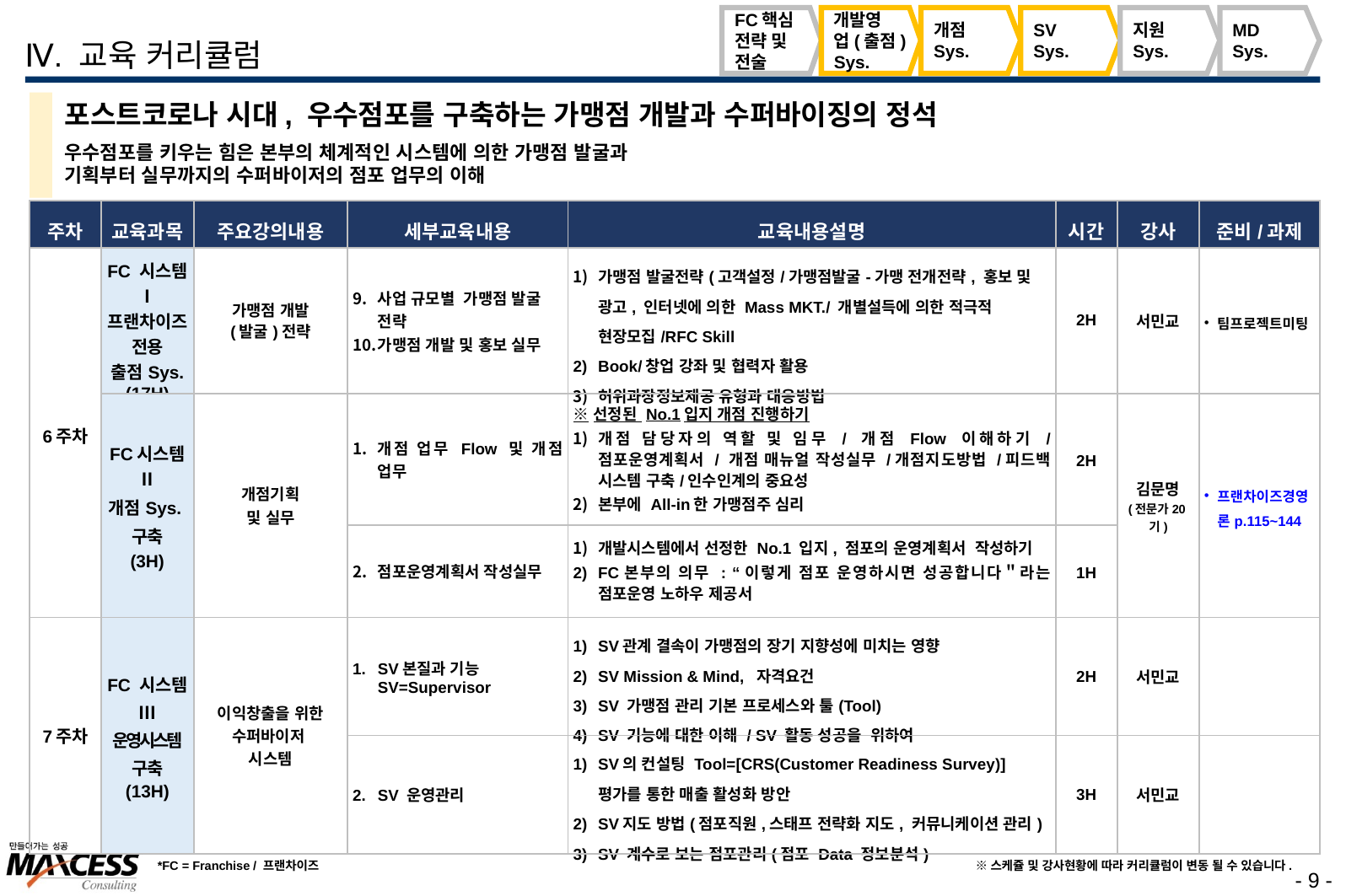

FC핵심
전략 및
전술
개발영
업(출점)
Sys.
개점
Sys.
SV
Sys.
지원
Sys.
MD
Sys.
Ⅳ. 교육 커리큘럼
포스트코로나 시대, 우수점포를 구축하는 가맹점 개발과 수퍼바이징의 정석

우수점포를 키우는 힘은 본부의 체계적인 시스템에 의한 가맹점 발굴과
기획부터 실무까지의 수퍼바이저의 점포 업무의 이해
| 주차 | 교육과목 | 주요강의내용 | 세부교육내용 | 교육내용설명 | 시간 | 강사 | 준비/과제 |
| --- | --- | --- | --- | --- | --- | --- | --- |
| 6주차 | FC 시스템Ⅰ 프랜차이즈 전용 출점Sys. (17H) | 가맹점 개발 (발굴)전략 | 사업 규모별 가맹점 발굴 전략 가맹점 개발 및 홍보 실무 | 가맹점 발굴전략(고객설정/가맹점발굴-가맹 전개전략, 홍보 및 광고, 인터넷에 의한 Mass MKT./ 개별설득에 의한 적극적 현장모집/RFC Skill Book/창업 강좌 및 협력자 활용 허위과장정보제공 유형과 대응방법 | 2H | 서민교 | 팀프로젝트미팅 |
|  | FC시스템Ⅱ 개점Sys. 구축 (3H) | 개점기획 및 실무 | 개점 업무 Flow 및 개점 업무 | ※선정된 No.1입지 개점 진행하기 개점 담당자의 역할 및 임무 / 개점 Flow 이해하기 / 점포운영계획서 / 개점 매뉴얼 작성실무 /개점지도방법 /피드백 시스템 구축/인수인계의 중요성 본부에 All-in한 가맹점주 심리 | 2H | 김문명 (전문가20기) | 프랜차이즈경영론p.115~144 |
|  |  |  | 점포운영계획서 작성실무 | 개발시스템에서 선정한 No.1 입지, 점포의 운영계획서 작성하기 FC본부의 의무 : “이렇게 점포 운영하시면 성공합니다＂라는 점포운영 노하우 제공서 | 1H |  |  |
| 7주차 | FC 시스템Ⅲ 운영시스템 구축 (13H) | 이익창출을 위한 수퍼바이저 시스템 | SV본질과 기능SV=Supervisor | SV관계 결속이 가맹점의 장기 지향성에 미치는 영향 SV Mission & Mind, 자격요건 SV 가맹점 관리 기본 프로세스와 툴(Tool) SV 기능에 대한 이해 / SV 활동 성공을 위하여 | 2H | 서민교 |  |
| 7주차 | FC 시스템Ⅲ 운영시스템 구축 (13H) |  | SV 운영관리 | SV의 컨설팅 Tool=[CRS(Customer Readiness Survey)] 평가를 통한 매출 활성화 방안 SV지도 방법(점포직원,스태프 전략화 지도, 커뮤니케이션 관리) SV 계수로 보는 점포관리(점포 Data 정보분석) | 3H | 서민교 |  |
*FC = Franchise / 프랜차이즈
※스케쥴 및 강사현황에 따라 커리큘럼이 변동 될 수 있습니다.
- 9 -